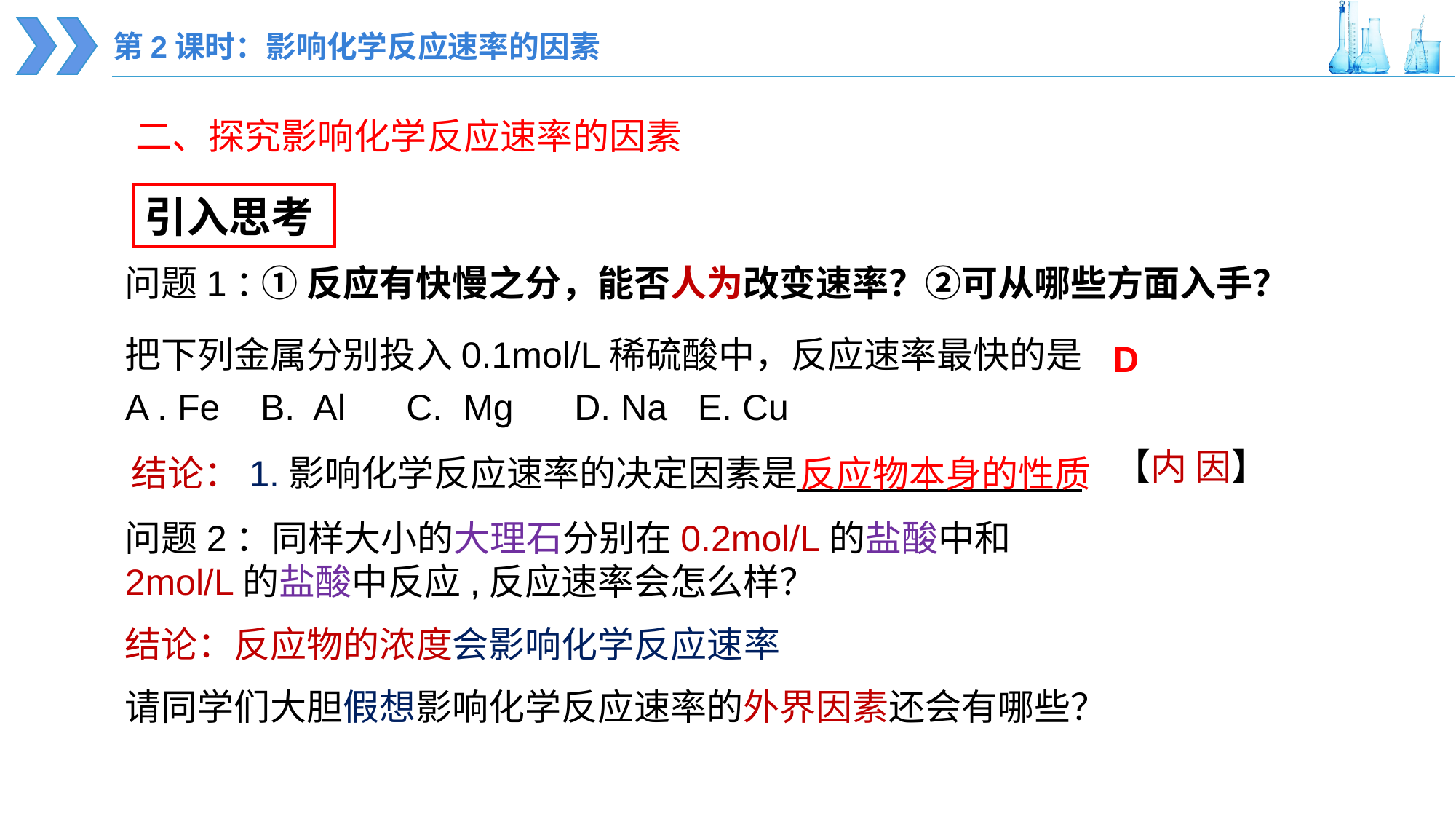

第2课时：影响化学反应速率的因素
二、探究影响化学反应速率的因素
引入思考
①反应有快慢之分，能否人为改变速率？②可从哪些方面入手？
问题1：
把下列金属分别投入0.1mol/L稀硫酸中，反应速率最快的是          A . Fe    B.  Al      C.  Mg      D. Na   E. Cu
D

 结论：1.影响化学反应速率的决定因素是
【内 因】
反应物本身的性质
问题2：同样大小的大理石分别在0.2mol/L的盐酸中和2mol/L的盐酸中反应,反应速率会怎么样？
结论：反应物的浓度会影响化学反应速率
请同学们大胆假想影响化学反应速率的外界因素还会有哪些？